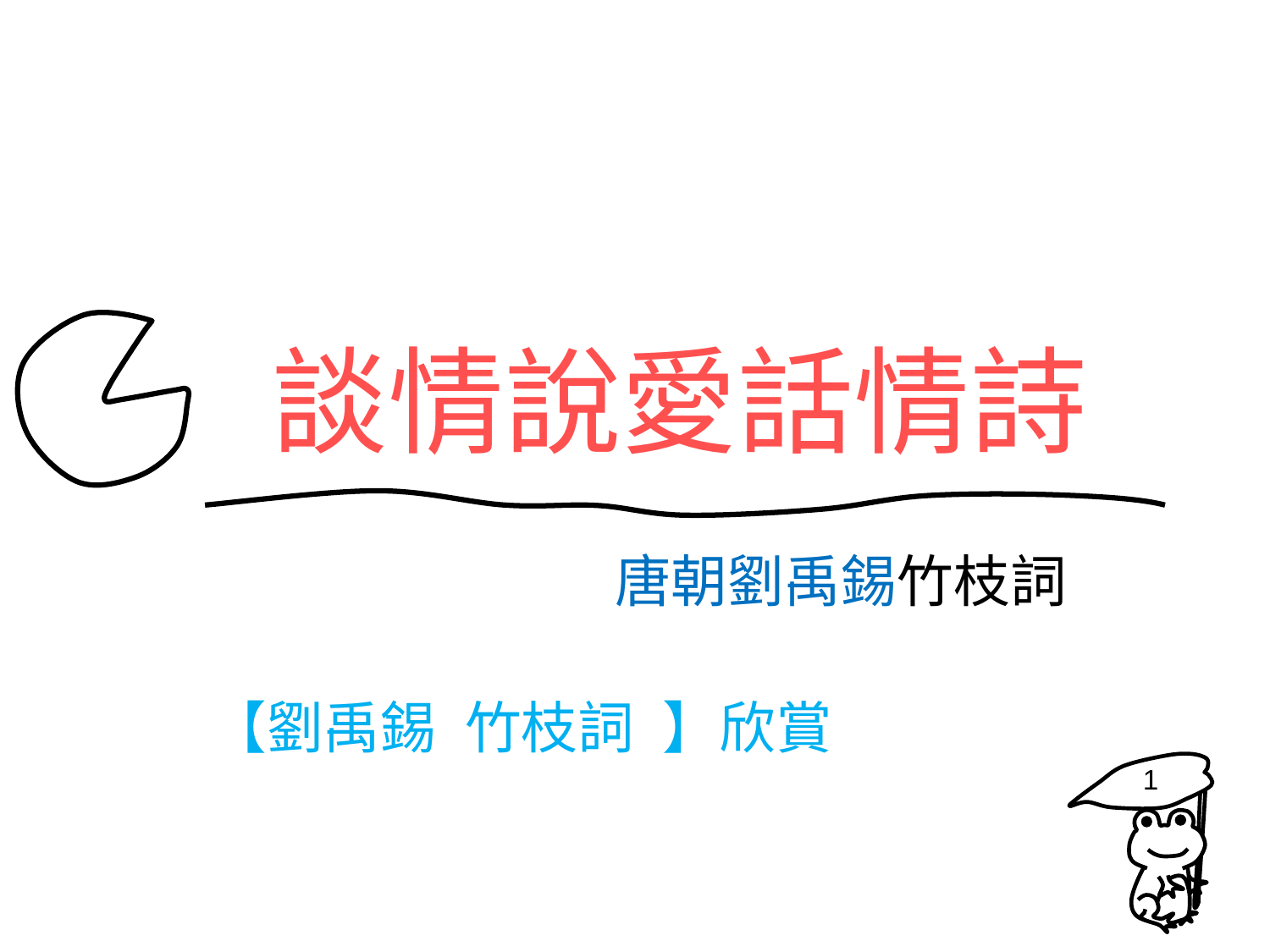

# 談情說愛話情詩
唐朝劉禹錫竹枝詞
【劉禹錫 竹枝詞 】欣賞
1